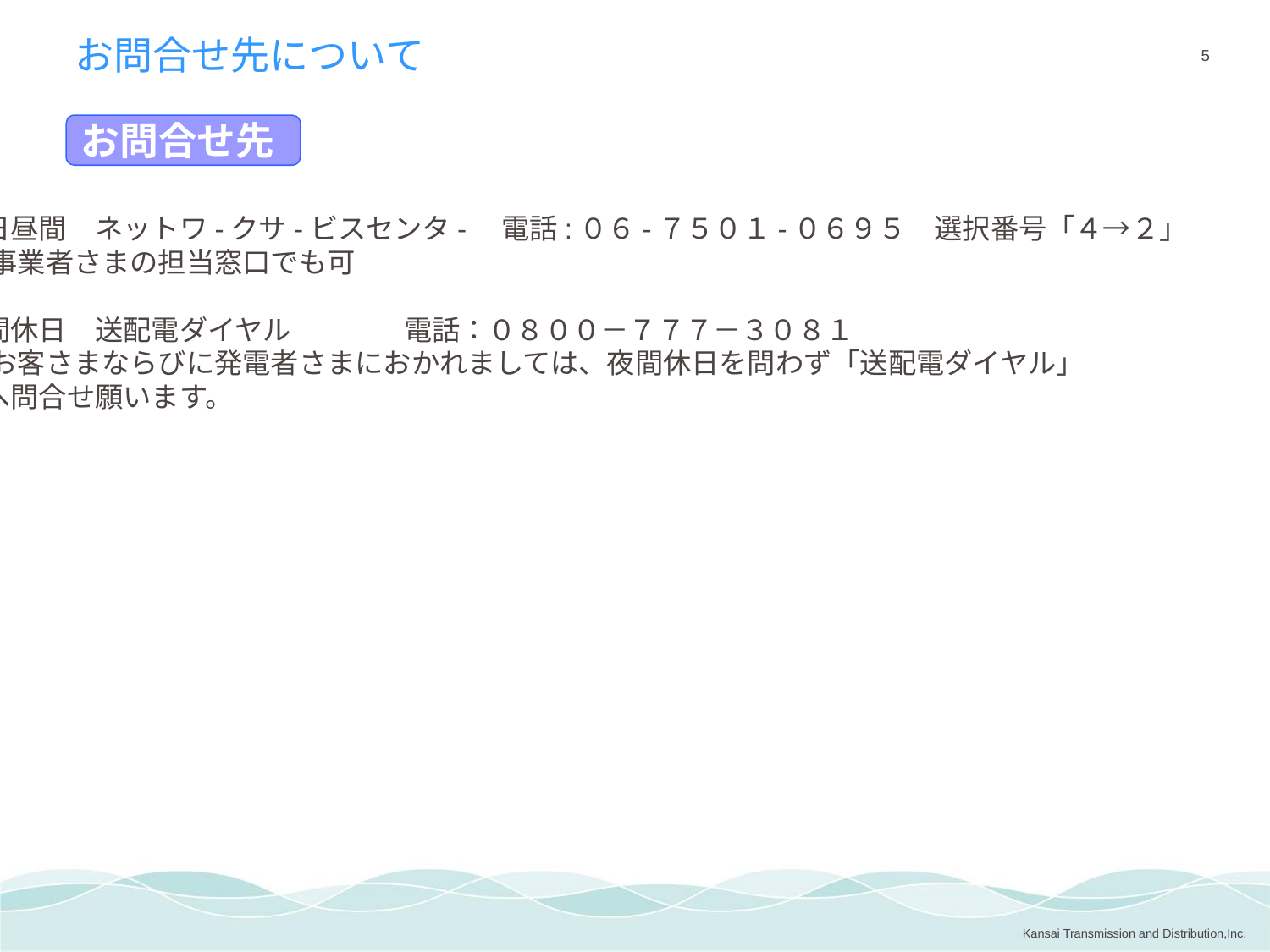

お問合せ先について
お問合せ先
平日昼間　ネットワ-クサ-ビスセンタ-　電話:０６-７５０１-０６９５　選択番号「４→２」
※事業者さまの担当窓口でも可

夜間休日　送配電ダイヤル　　　　電話：０８００－７７７－３０８１
※お客さまならびに発電者さまにおかれましては、夜間休日を問わず「送配電ダイヤル」
　へ問合せ願います。